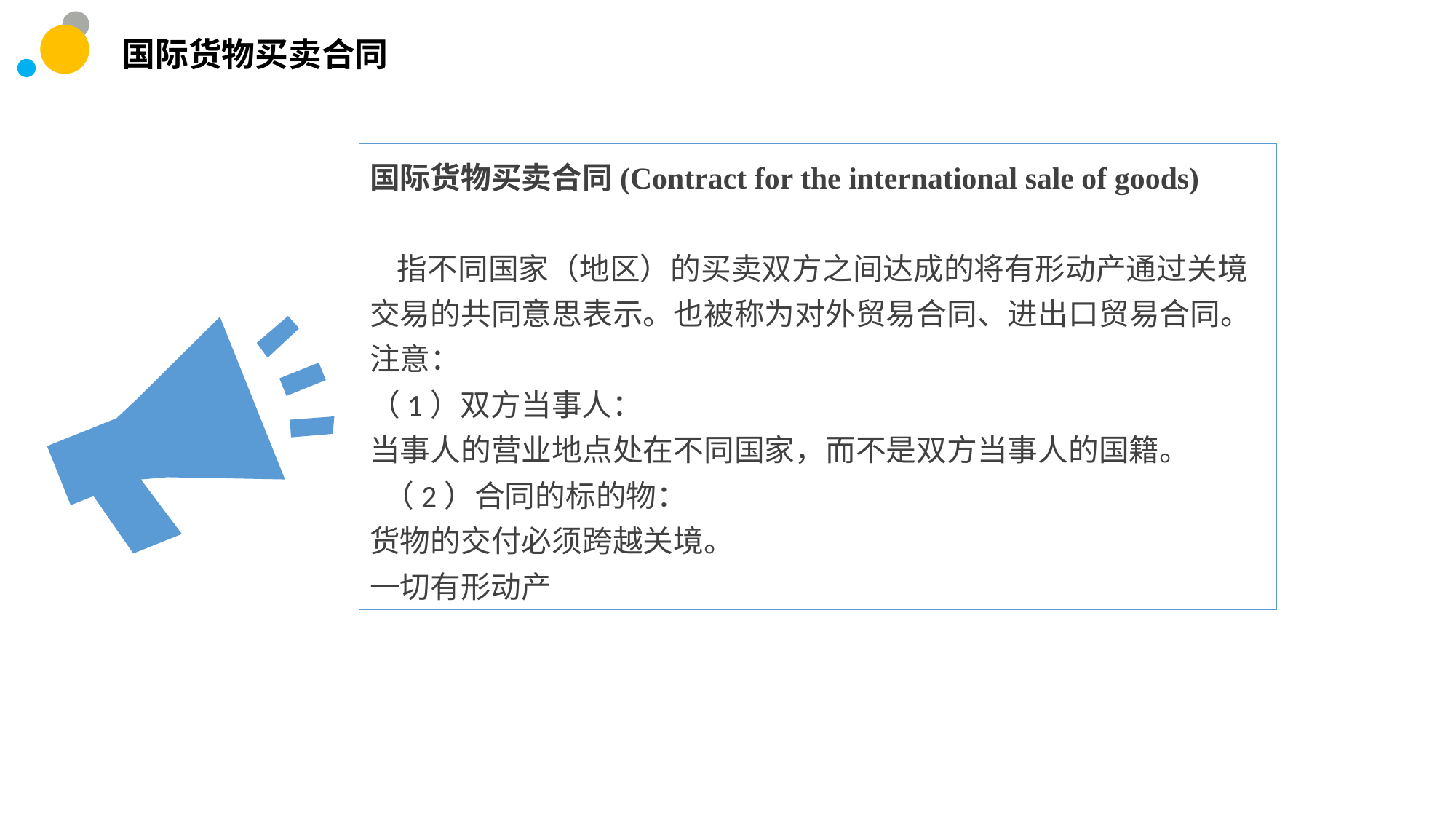

国际货物买卖合同
国际货物买卖合同(Contract for the international sale of goods)

   指不同国家（地区）的买卖双方之间达成的将有形动产通过关境交易的共同意思表示。也被称为对外贸易合同、进出口贸易合同。
注意：
（1）双方当事人：
当事人的营业地点处在不同国家，而不是双方当事人的国籍。
 （2）合同的标的物：
货物的交付必须跨越关境。
一切有形动产